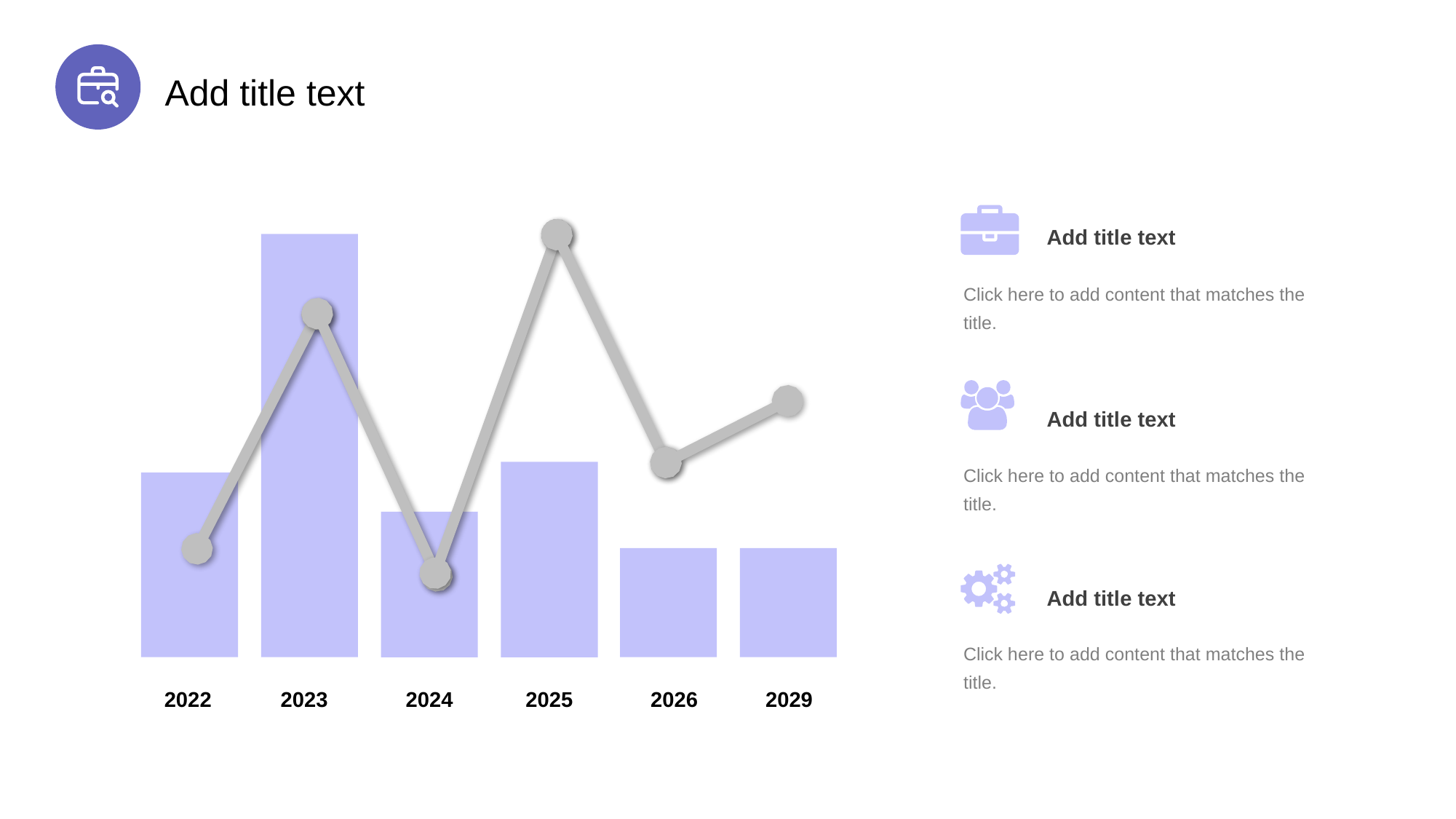

Add title text

Add title text

Click here to add content that matches the title.

Add title text
Click here to add content that matches the title.

Add title text
Click here to add content that matches the title.
2022
2023
2024
2025
2026
2029
PPT模板 http://www.1ppt.com/moban/